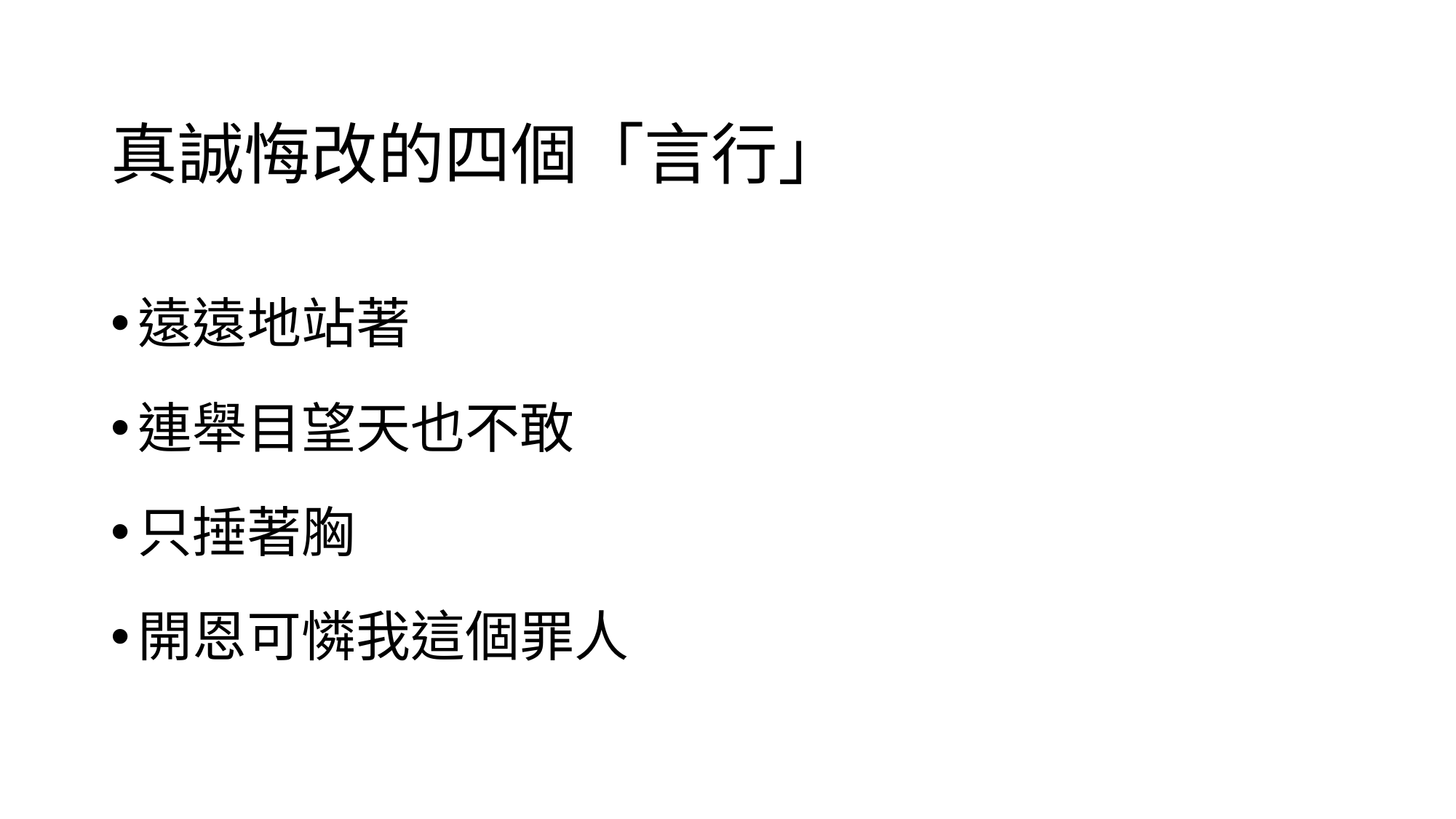

# 真誠悔改的四個「言行」
遠遠地站著
連舉目望天也不敢
只捶著胸
開恩可憐我這個罪人